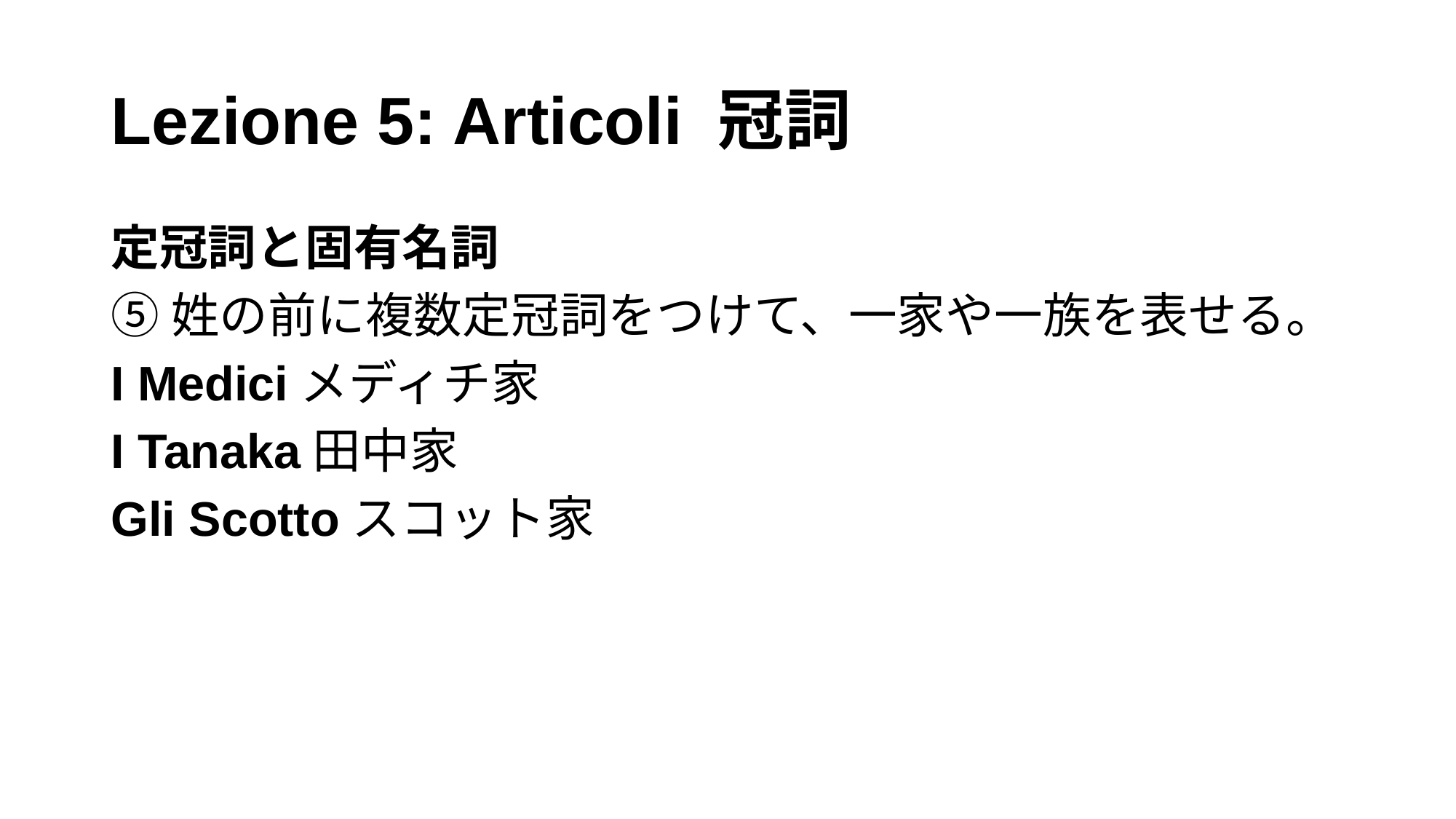

# Lezione 5: Articoli 冠詞
定冠詞と固有名詞
⑤姓の前に複数定冠詞をつけて、一家や一族を表せる。
I Mediciメディチ家
I Tanaka田中家
Gli Scottoスコット家